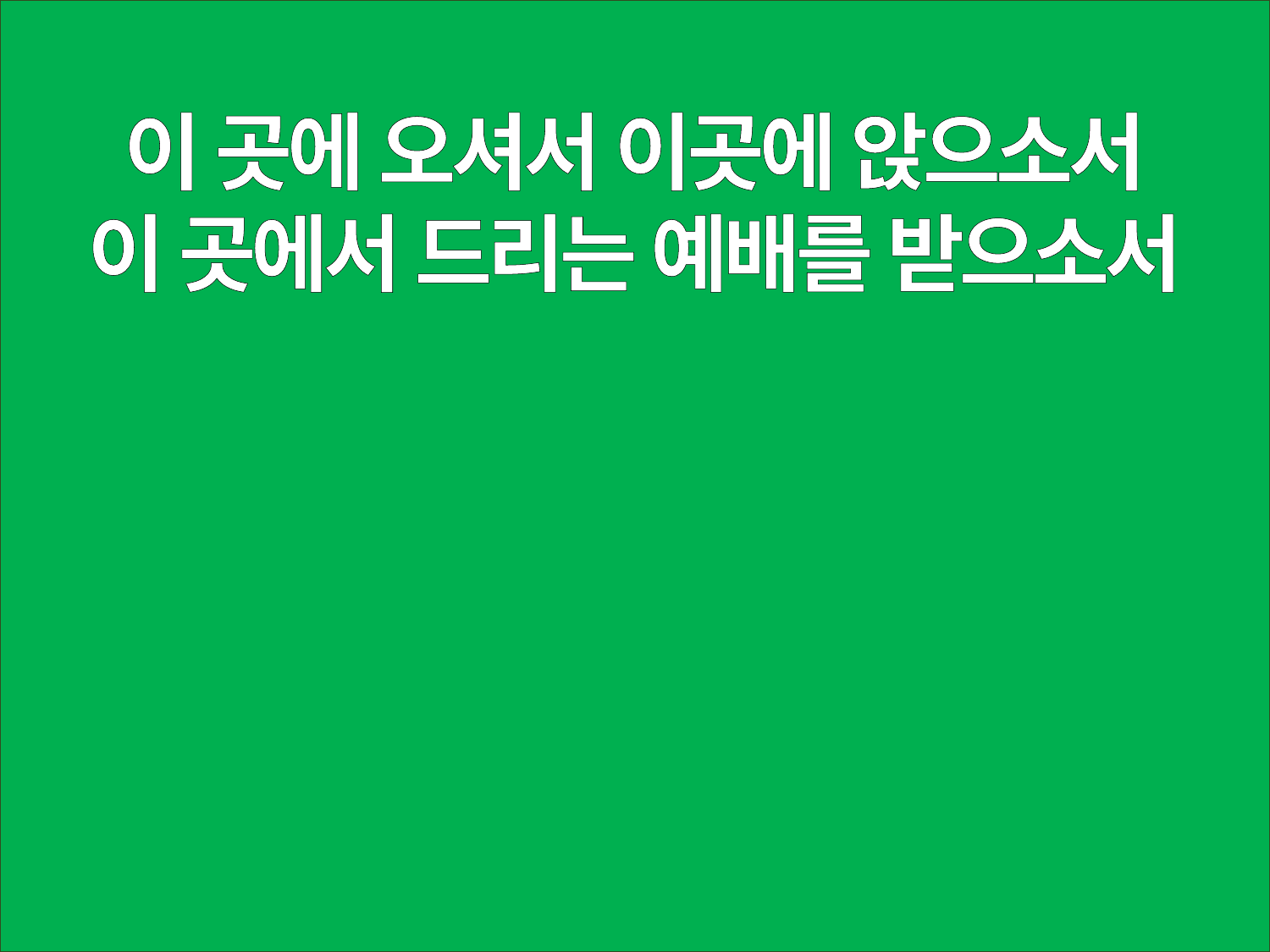

이 곳에 오셔서 이곳에 앉으소서
이 곳에서 드리는 예배를 받으소서